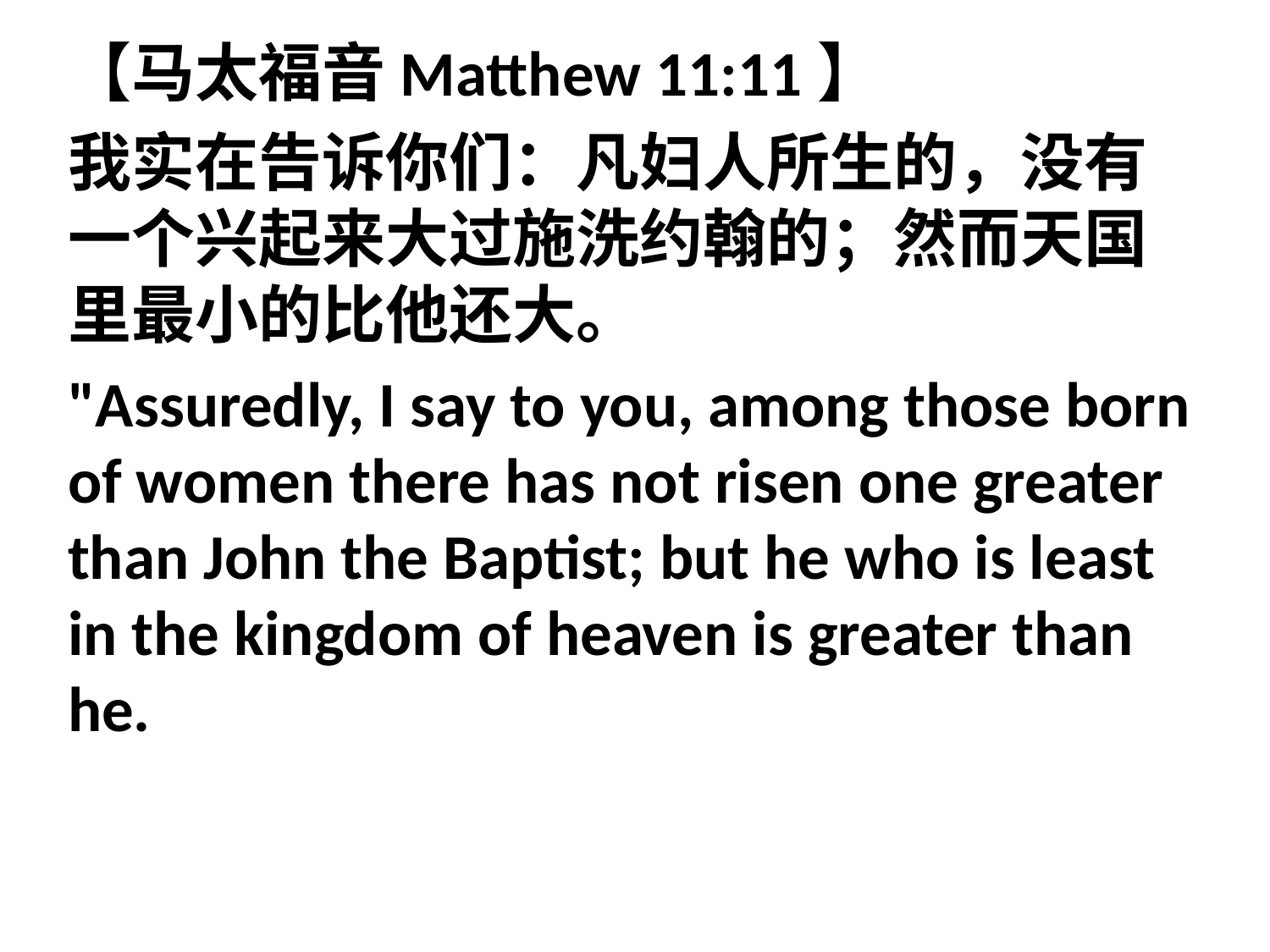

【马太福音Matthew 11:11】
我实在告诉你们：凡妇人所生的，没有一个兴起来大过施洗约翰的；然而天国里最小的比他还大。
"Assuredly, I say to you, among those born of women there has not risen one greater than John the Baptist; but he who is least in the kingdom of heaven is greater than he.